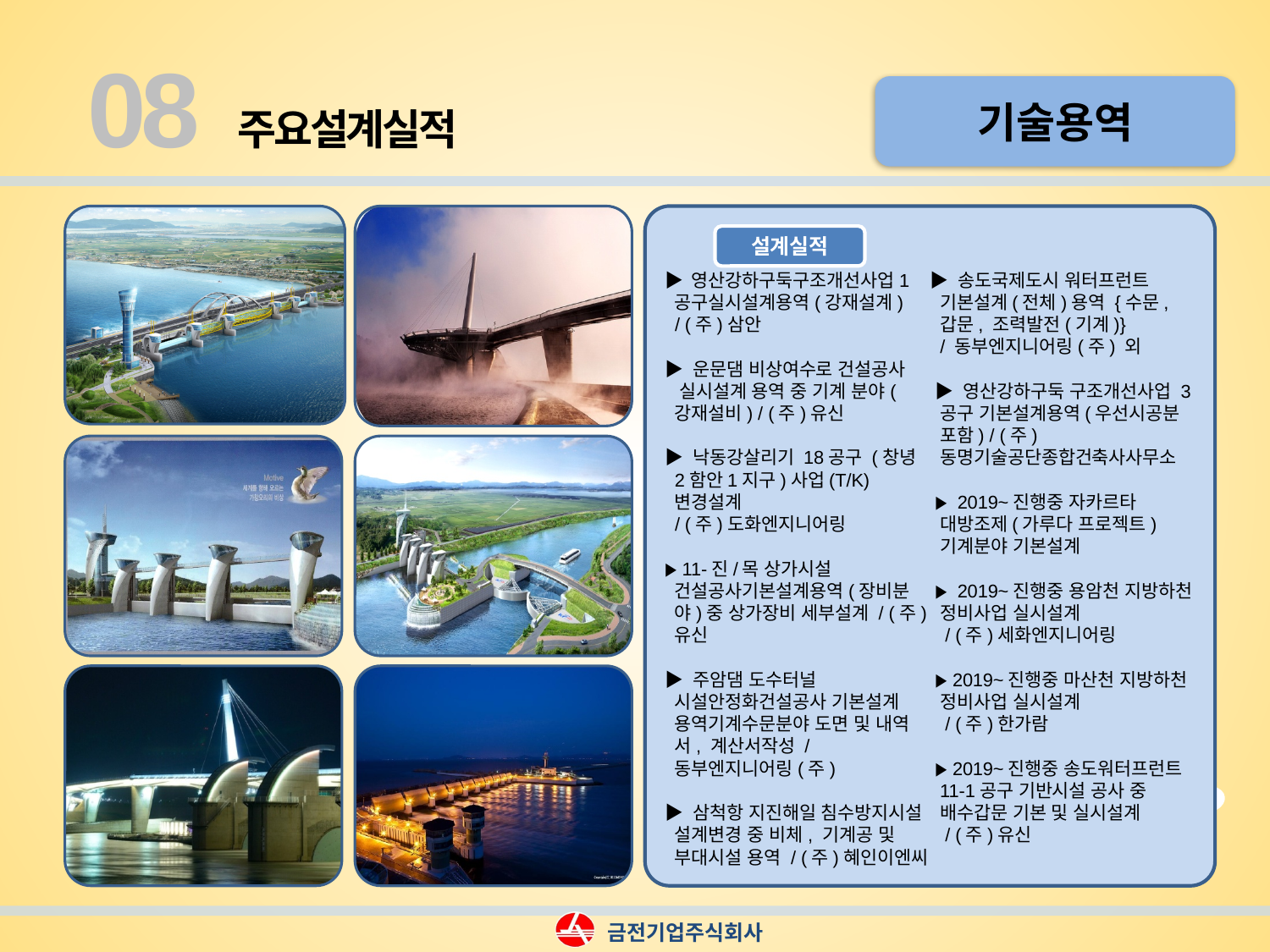

08
기술용역
주요설계실적

▶ 영산강하구둑구조개선사업1공구실시설계용역(강재설계)
  / (주)삼안

▶ 운문댐 비상여수로 건설공사
  실시설계 용역 중 기계 분야(강재설비) / (주)유신

▶ 낙동강살리기 18공구 (창녕2함안1지구)사업(T/K)변경설계
  / (주)도화엔지니어링

▶ 11-진/목 상가시설 건설공사기본설계용역(장비분야)중 상가장비 세부설계 / (주)유신

▶ 주암댐 도수터널 시설안정화건설공사 기본설계 용역기계수문분야 도면 및 내역서, 계산서작성 / 동부엔지니어링(주)

▶ 삼척항 지진해일 침수방지시설 설계변경 중 비체, 기계공 및 부대시설 용역 / (주)혜인이엔씨

▶ 송도국제도시 워터프런트 기본설계(전체)용역 {수문, 갑문, 조력발전(기계)}
  / 동부엔지니어링(주) 외

 ▶ 영산강하구둑 구조개선사업 3공구 기본설계용역(우선시공분 포함) / (주)동명기술공단종합건축사사무소

 ▶  2019~진행중 자카르타 대방조제(가루다 프로젝트) 기계분야 기본설계

 ▶  2019~진행중 용암천 지방하천 정비사업 실시설계
   / (주)세화엔지니어링

 ▶ 2019~진행중 마산천 지방하천 정비사업 실시설계
   / (주)한가람

 ▶ 2019~진행중 송도워터프런트 11-1공구 기반시설 공사 중 배수갑문 기본 및 실시설계
   / (주)유신

설계실적

금전기업주식회사